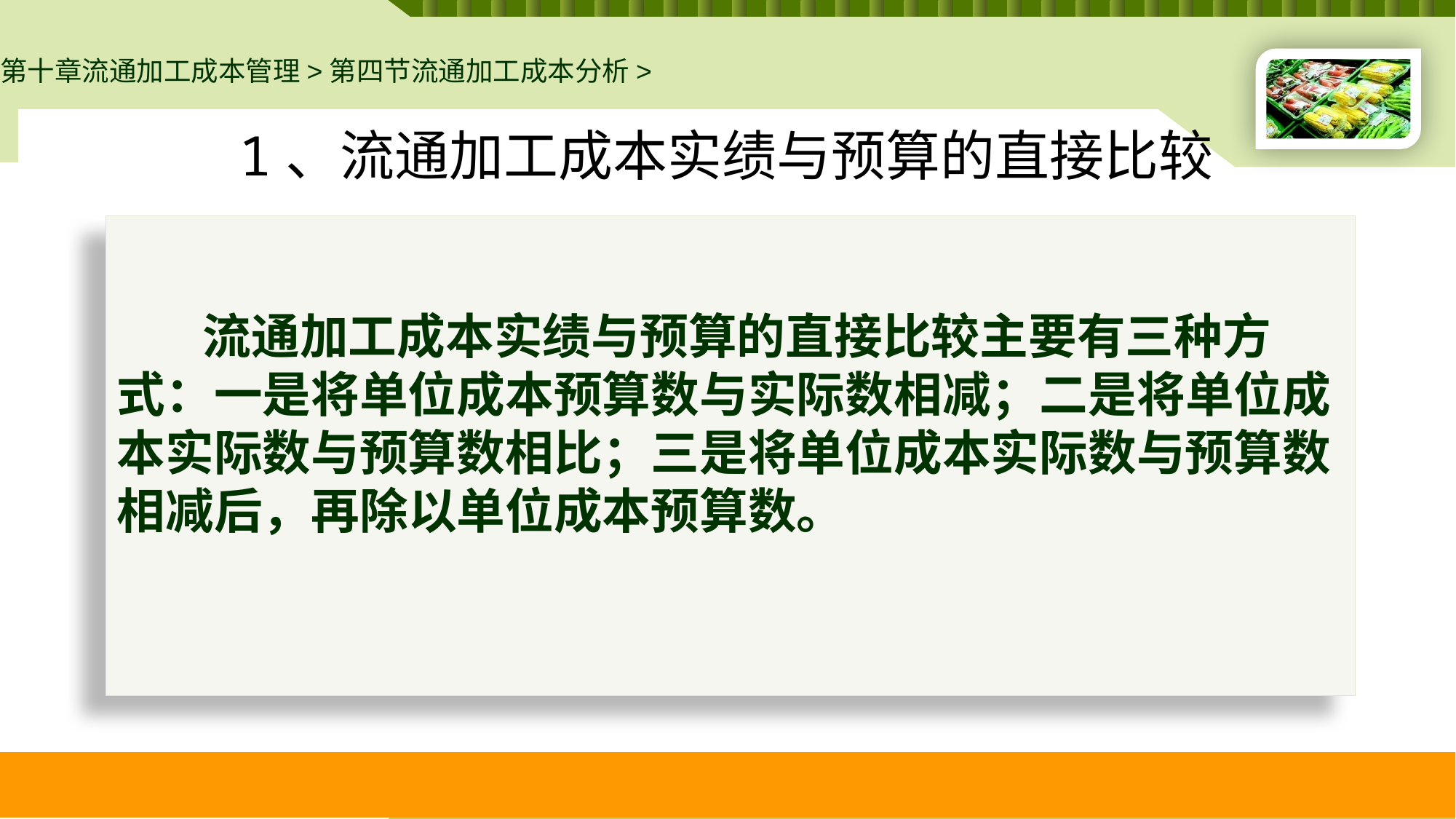

第十章流通加工成本管理>第四节流通加工成本分析>
# 1、流通加工成本实绩与预算的直接比较
流通加工成本实绩与预算的直接比较主要有三种方式：一是将单位成本预算数与实际数相减；二是将单位成本实际数与预算数相比；三是将单位成本实际数与预算数相减后，再除以单位成本预算数。